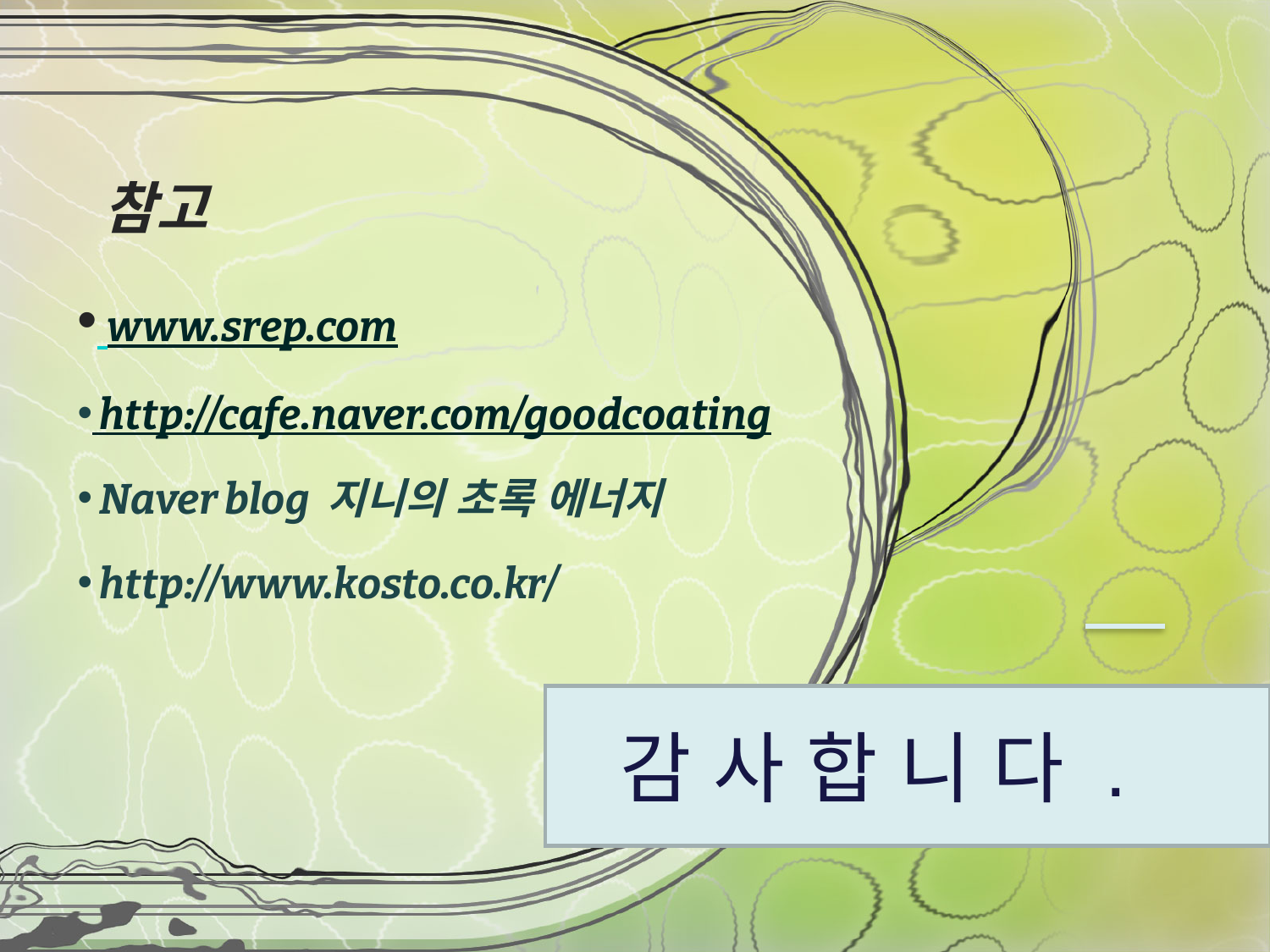

참고
 www.srep.com
 http://cafe.naver.com/goodcoating
 Naver blog 지니의 초록 에너지
 http://www.kosto.co.kr/

# 감 사 합 니 다 .